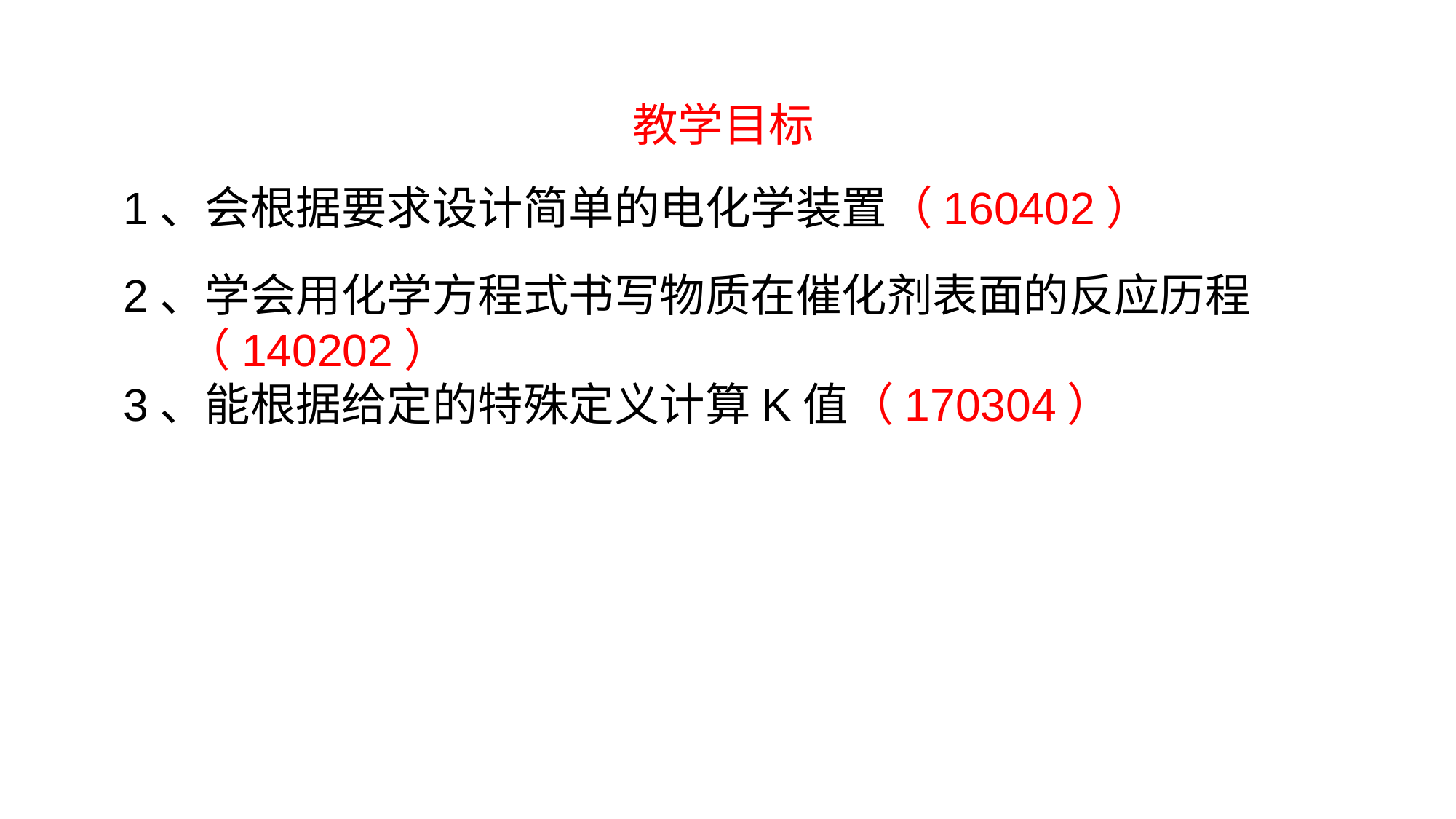

教学目标
1、会根据要求设计简单的电化学装置（160402）

2、学会用化学方程式书写物质在催化剂表面的反应历程
     （140202）
3、能根据给定的特殊定义计算K值（170304）